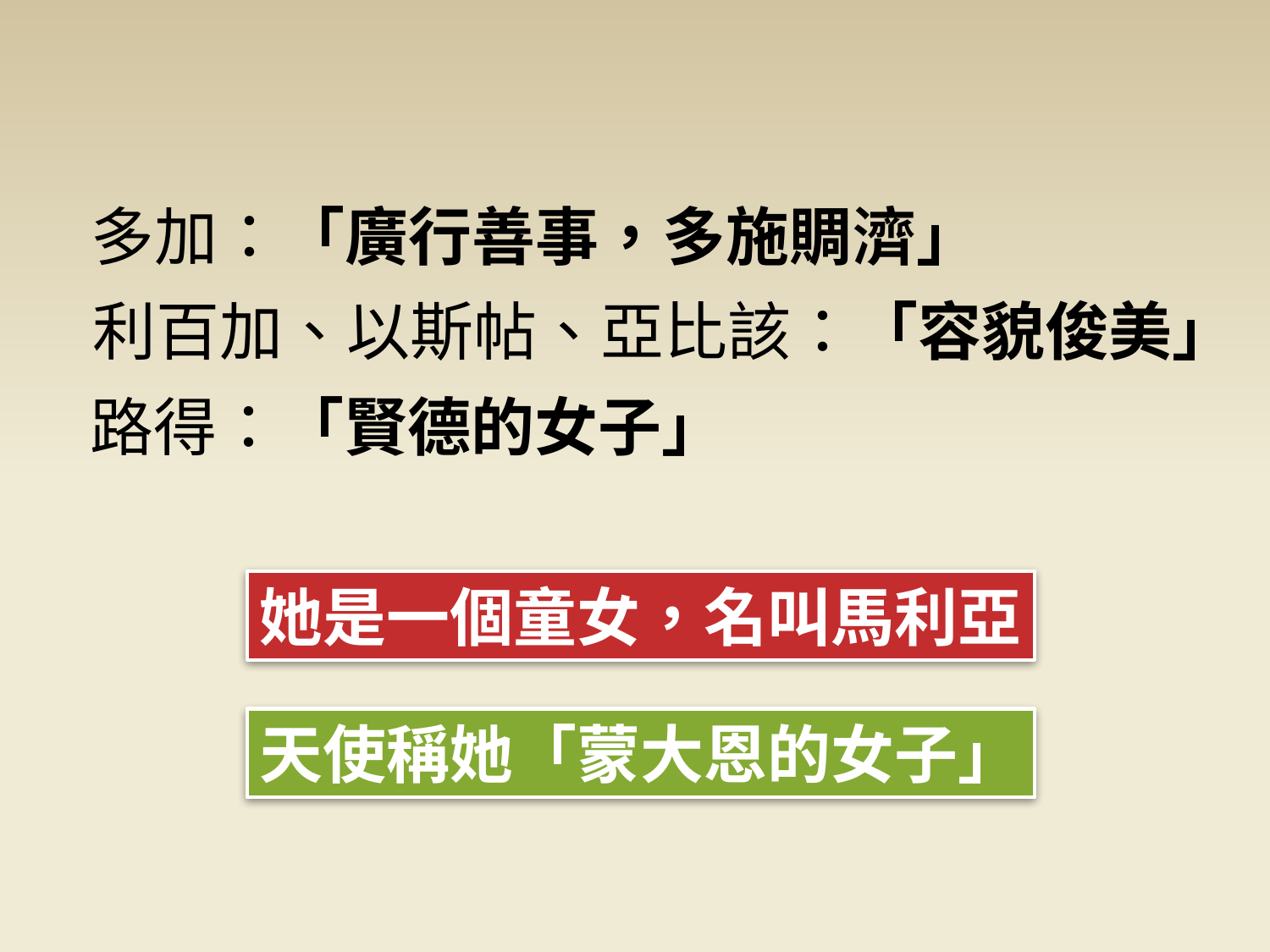

多加：「廣行善事，多施賙濟」
利百加、以斯帖、亞比該：「容貌俊美」
路得：「賢德的女子」
她是一個童女，名叫馬利亞
天使稱她「蒙大恩的女子」